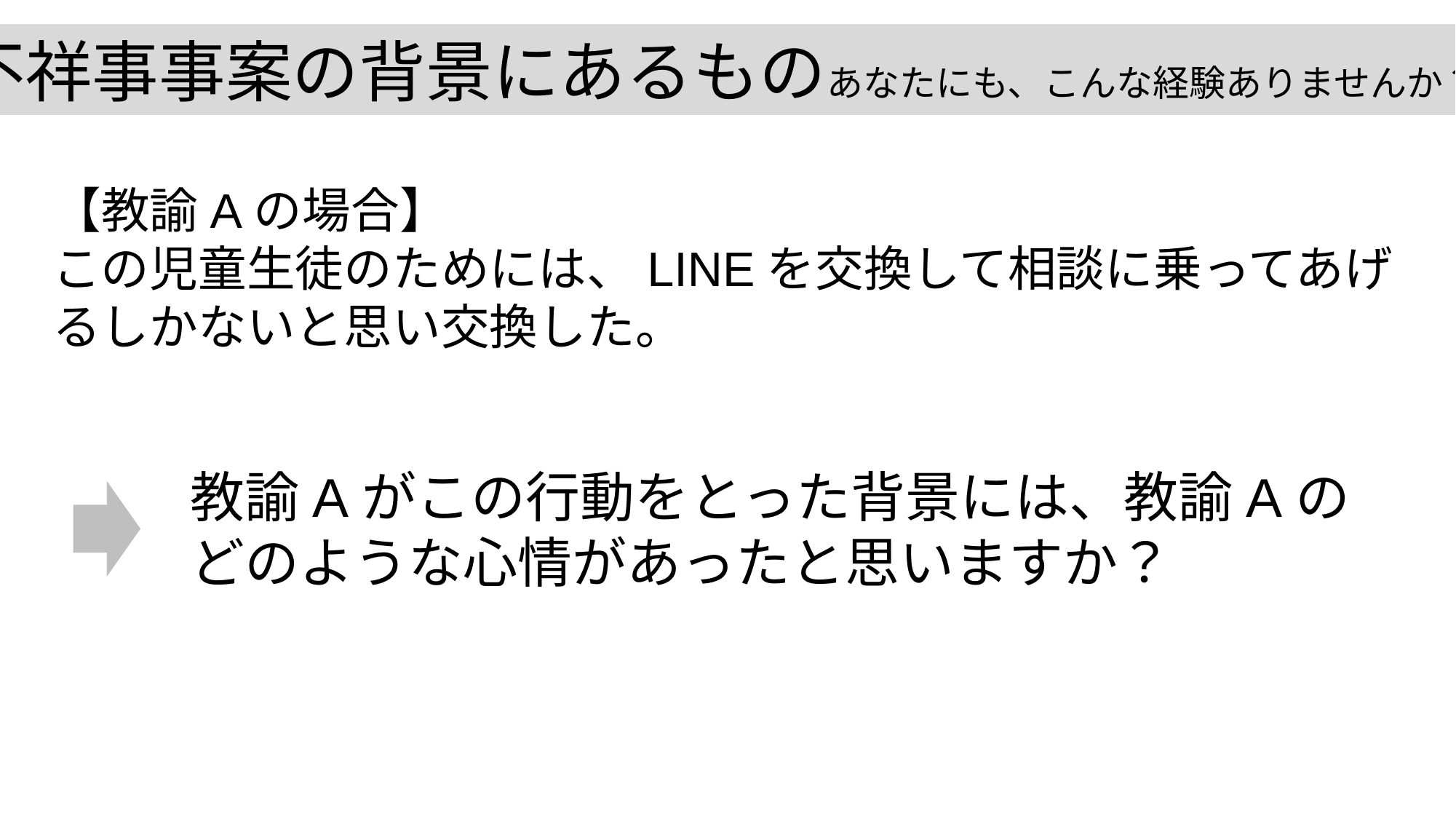

不祥事事案の背景にあるものあなたにも、こんな経験ありませんか？
【教諭Aの場合】
この児童生徒のためには、LINEを交換して相談に乗ってあげるしかないと思い交換した。
教諭Aがこの行動をとった背景には、教諭Aのどのような心情があったと思いますか？